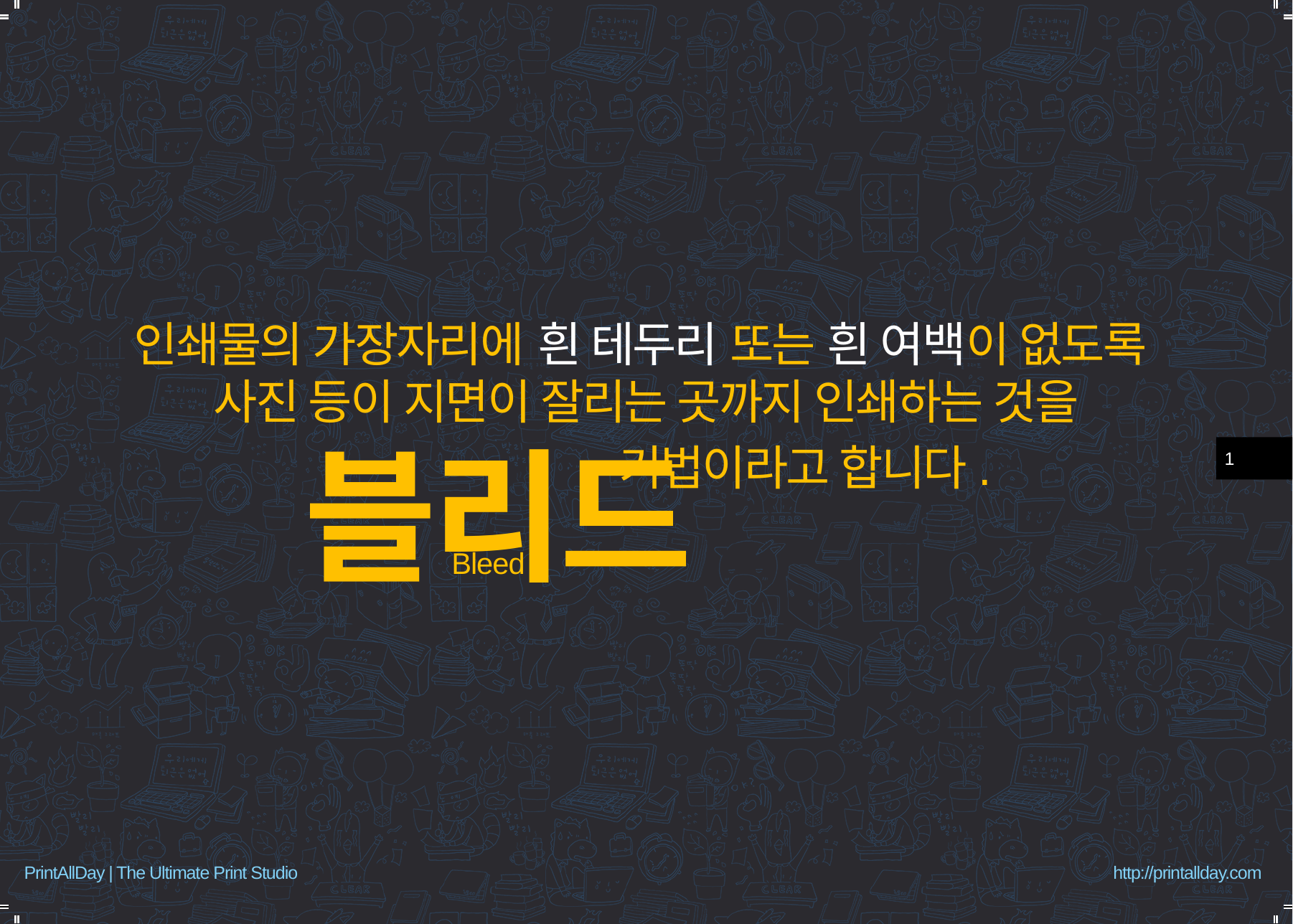

인쇄물의 가장자리에 흰 테두리 또는 흰 여백이 없도록
사진 등이 지면이 잘리는 곳까지 인쇄하는 것을
블리드
기법이라고 합니다.
Bleed
1